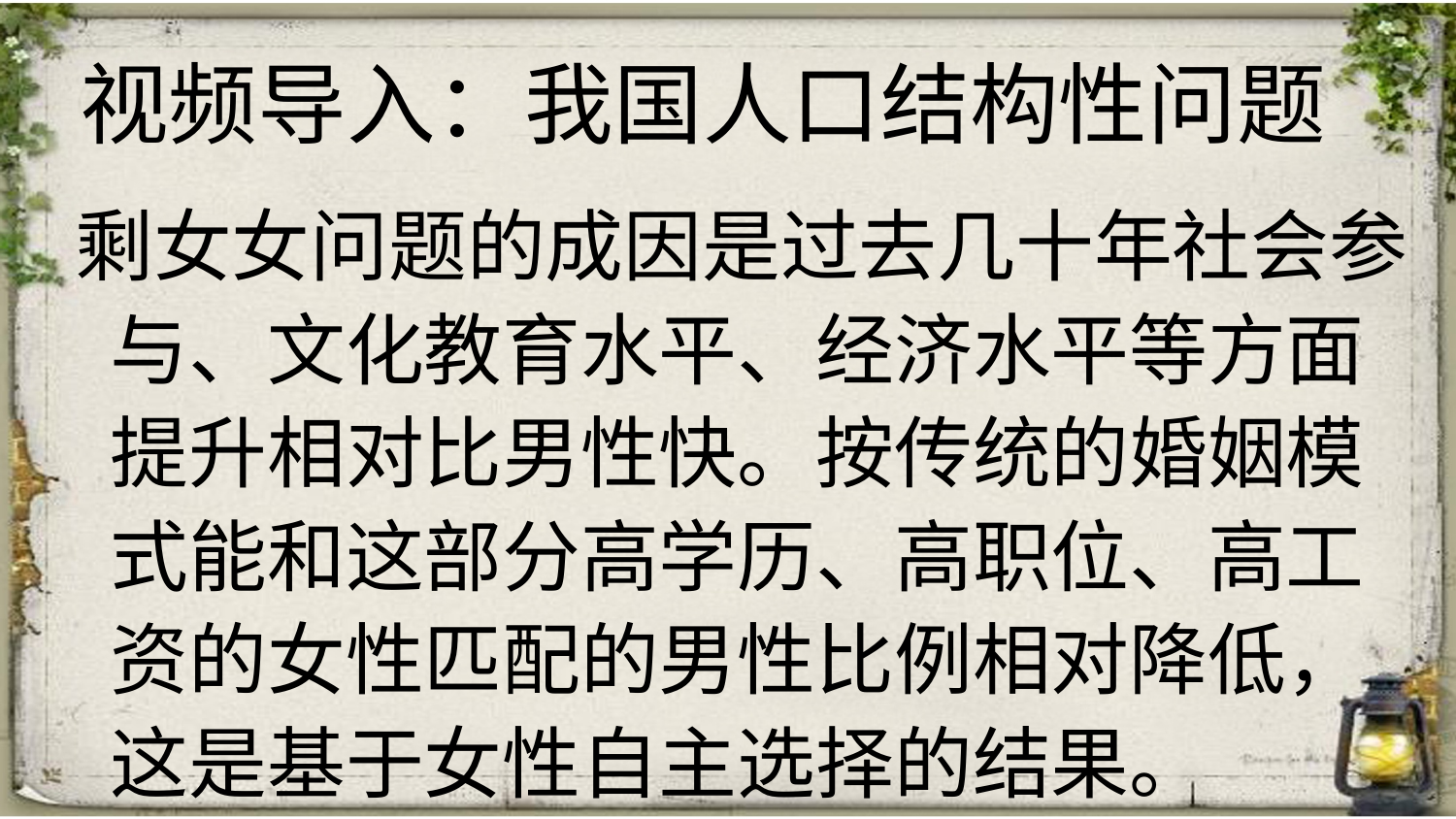

# 视频导入：我国人口结构性问题
剩女女问题的成因是过去几十年社会参与、文化教育水平、经济水平等方面提升相对比男性快。按传统的婚姻模式能和这部分高学历、高职位、高工资的女性匹配的男性比例相对降低，这是基于女性自主选择的结果。